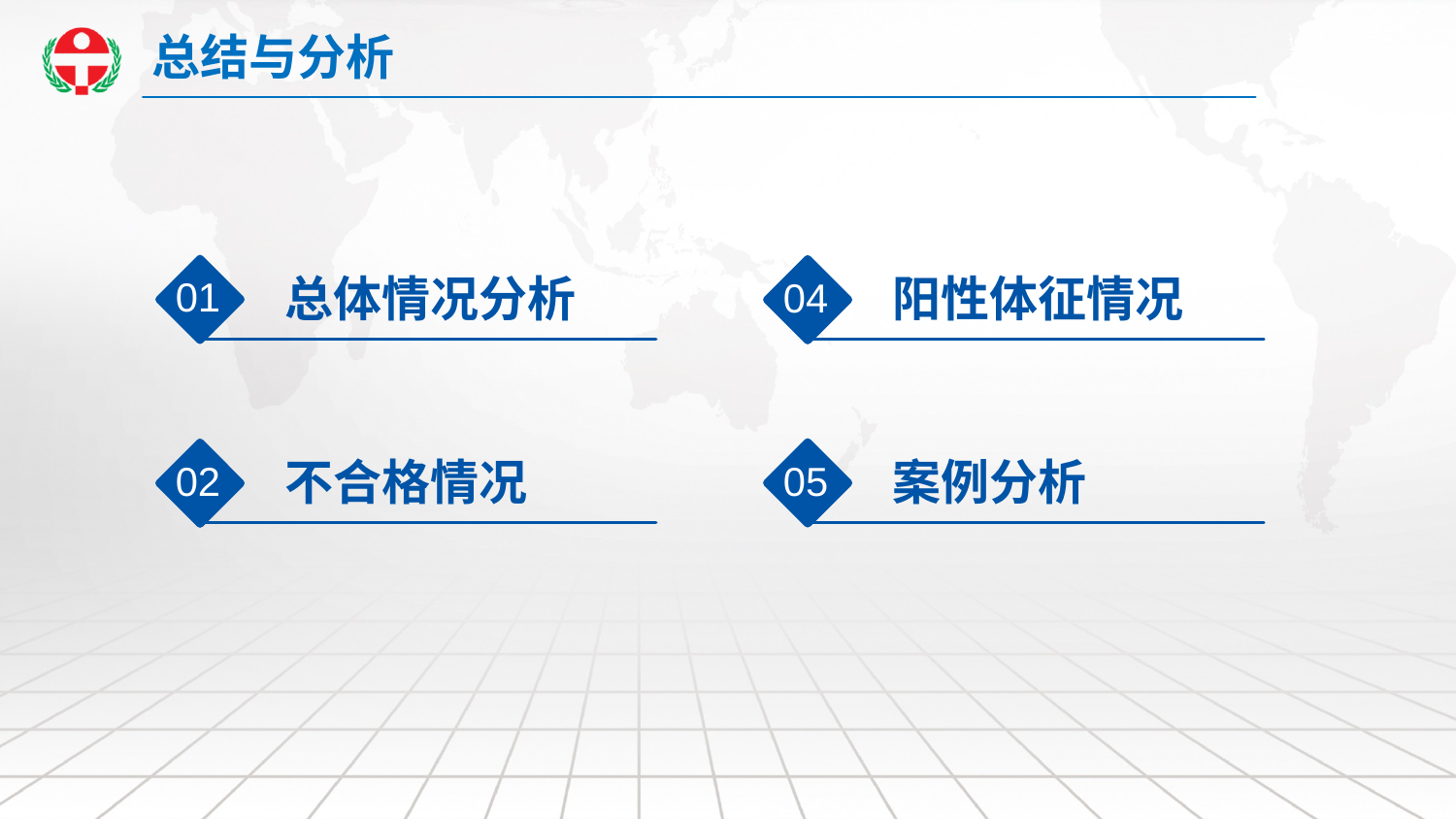

总结与分析

01
总体情况分析

04
阳性体征情况

05
案例分析

02
不合格情况